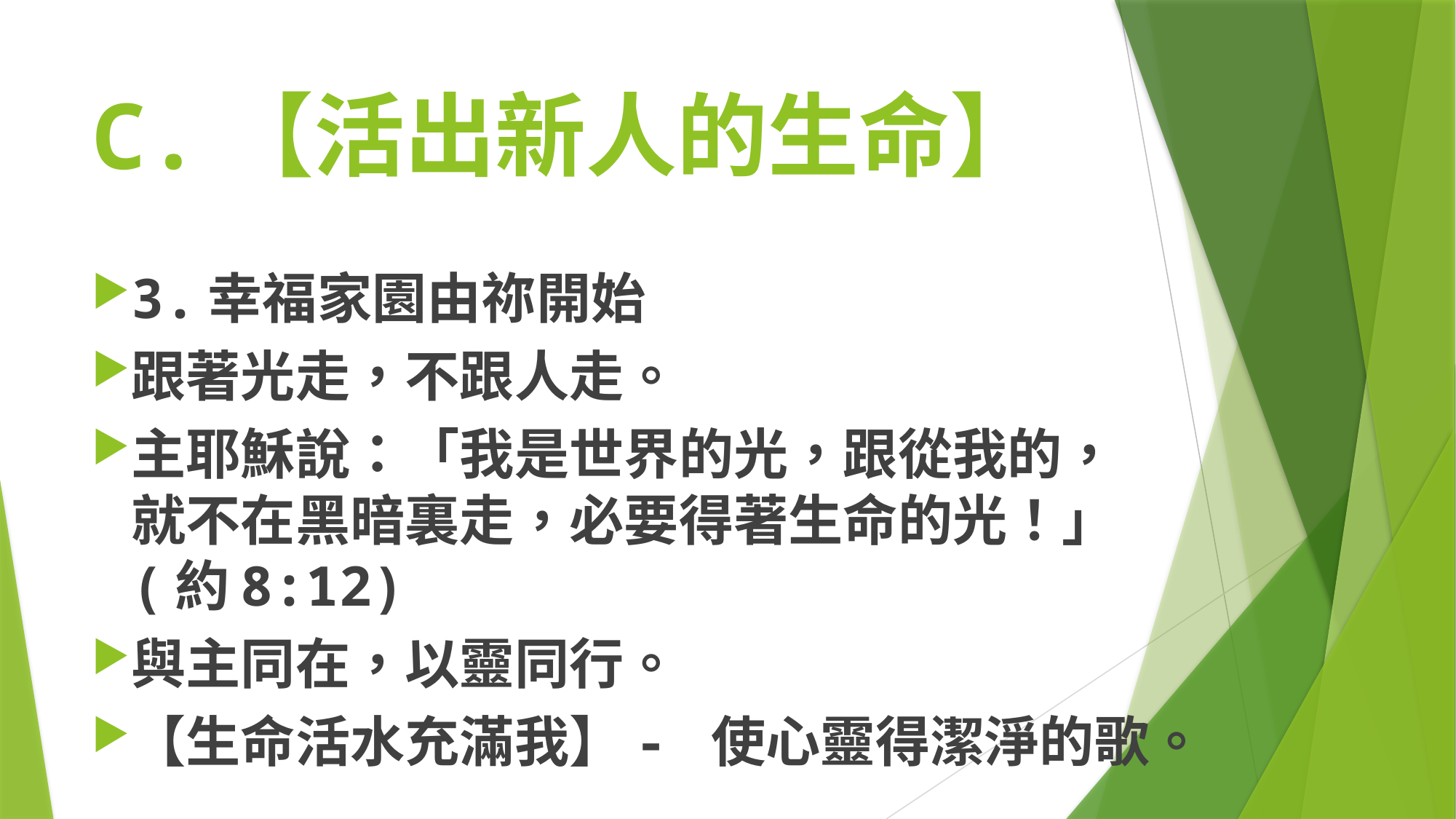

# C.【活出新人的生命】
3.幸福家園由祢開始
跟著光走，不跟人走。
主耶穌說：「我是世界的光，跟從我的，就不在黑暗裏走，必要得著生命的光！」(約8:12)
與主同在，以靈同行。
【生命活水充滿我】- 使心靈得潔淨的歌。